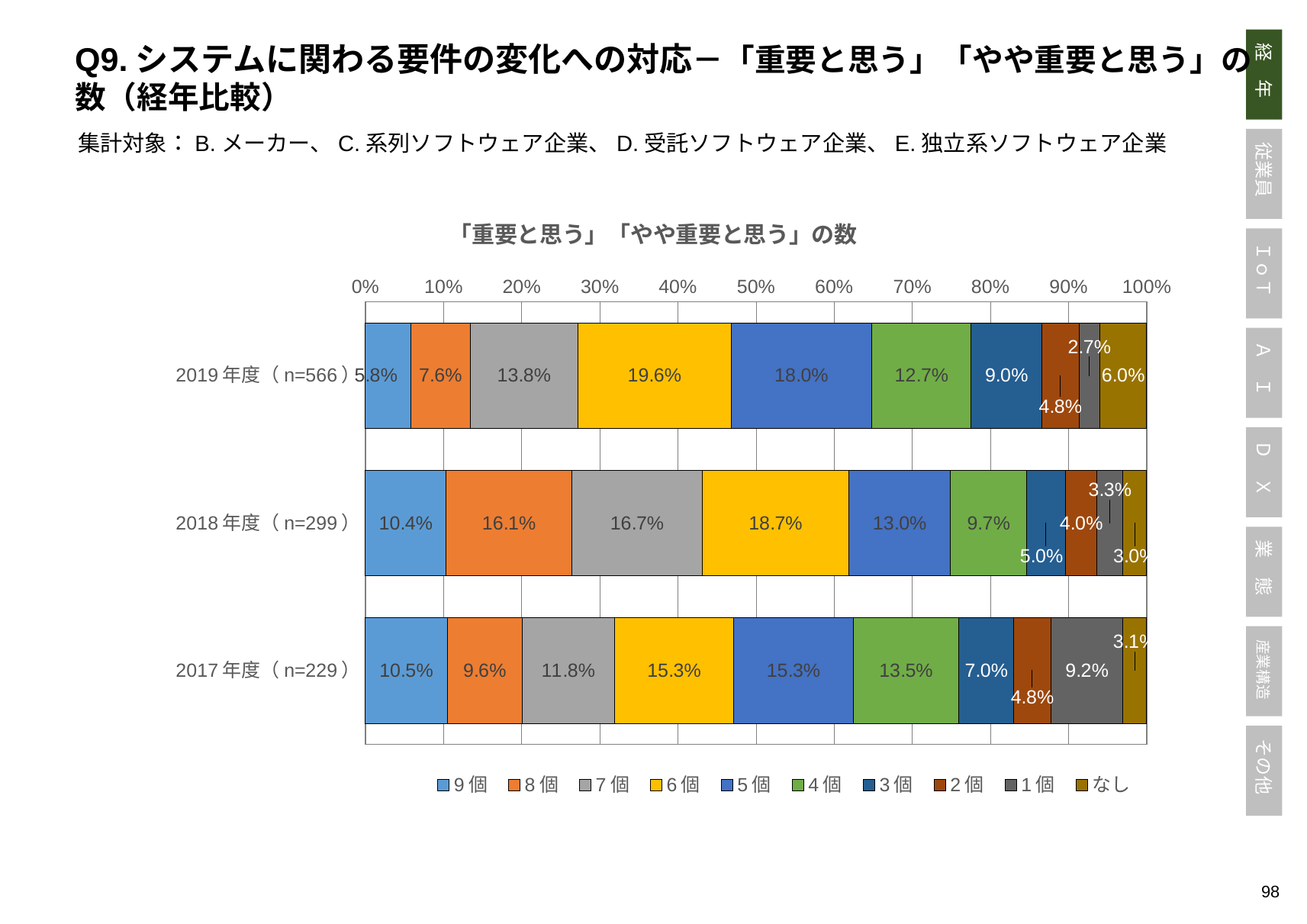

Q9.システムに関わる要件の変化への対応－「重要と思う」「やや重要と思う」の数（経年比較）
集計対象：B.メーカー、C.系列ソフトウェア企業、D.受託ソフトウェア企業、E.独立系ソフトウェア企業

### Chart: 「重要と思う」「やや重要と思う」の数

| Category | 9個 | 8個 | 7個 | 6個 | 5個 | 4個 | 3個 | 2個 | 1個 | なし |
|---|---|---|---|---|---|---|---|---|---|---|
| 2019年度（n=566） | 0.05830388692579505 | 0.07597173144876325 | 0.13780918727915195 | 0.196113074204947 | 0.18021201413427562 | 0.127208480565371 | 0.09010600706713781 | 0.04770318021201413 | 0.026501766784452298 | 0.06007067137809187 |
| 2018年度（n=299） | 0.10367892976588629 | 0.1605351170568562 | 0.16722408026755853 | 0.18729096989966554 | 0.13043478260869565 | 0.09698996655518395 | 0.05016722408026756 | 0.04013377926421405 | 0.033444816053511704 | 0.030100334448160536 |
| 2017年度（n=229） | 0.10480349344978165 | 0.09606986899563319 | 0.11790393013100436 | 0.15283842794759825 | 0.15283842794759825 | 0.13537117903930132 | 0.06986899563318777 | 0.048034934497816595 | 0.09170305676855896 | 0.03056768558951965 |
98